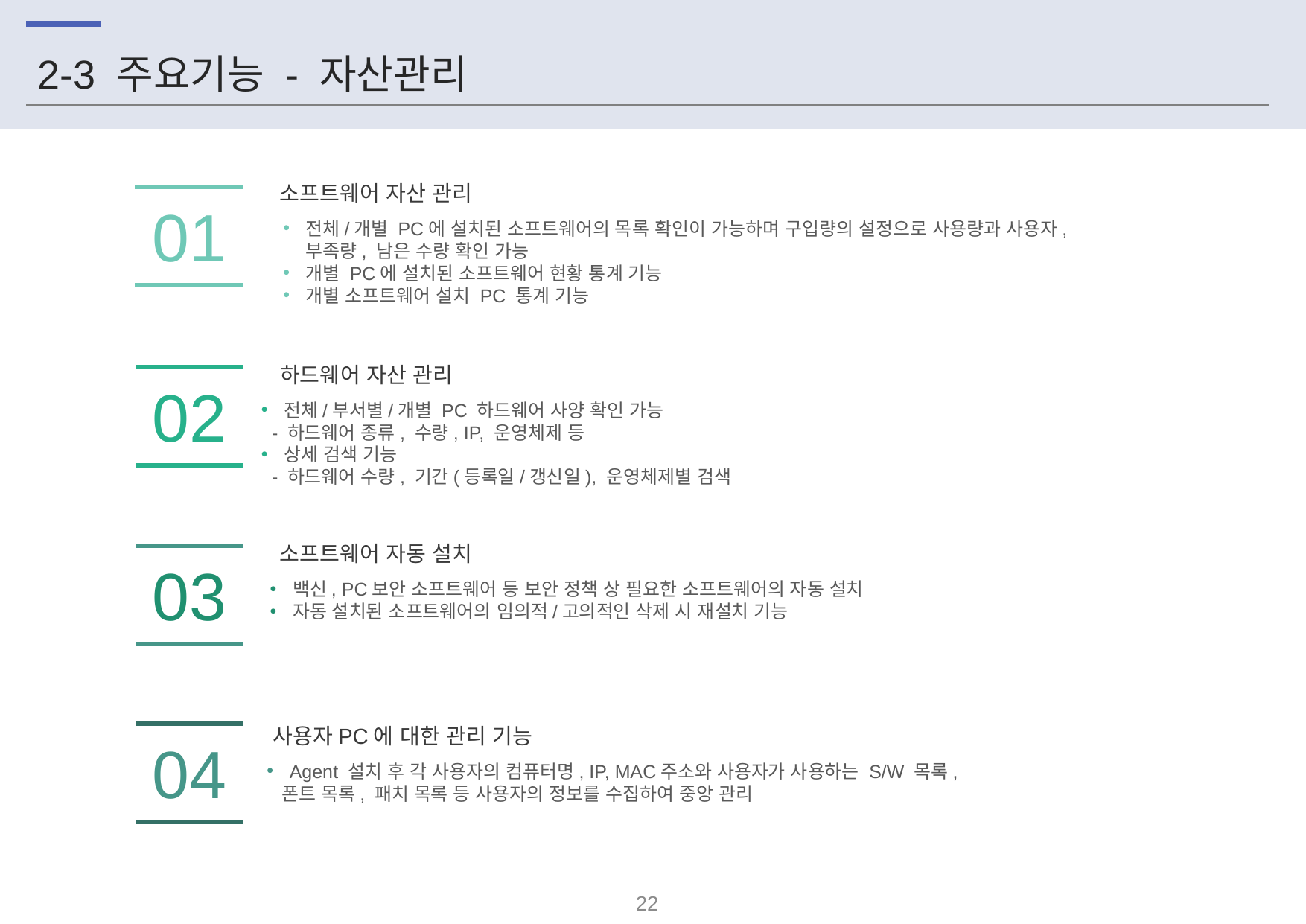

# 2-3 주요기능 - 자산관리
소프트웨어 자산 관리
|  |
| --- |
01
전체/개별 PC에 설치된 소프트웨어의 목록 확인이 가능하며 구입량의 설정으로 사용량과 사용자, 부족량, 남은 수량 확인 가능
개별 PC에 설치된 소프트웨어 현황 통계 기능
개별 소프트웨어 설치 PC 통계 기능
하드웨어 자산 관리
|  |
| --- |
02
전체/부서별/개별 PC 하드웨어 사양 확인 가능
  - 하드웨어 종류, 수량, IP, 운영체제 등
상세 검색 기능
  - 하드웨어 수량, 기간(등록일/갱신일), 운영체제별 검색
소프트웨어 자동 설치
|  |
| --- |
03
백신, PC보안 소프트웨어 등 보안 정책 상 필요한 소프트웨어의 자동 설치
자동 설치된 소프트웨어의 임의적/고의적인 삭제 시 재설치 기능
사용자PC에 대한 관리 기능
|  |
| --- |
04
Agent 설치 후 각 사용자의 컴퓨터명, IP, MAC주소와 사용자가 사용하는 S/W 목록,
  폰트 목록, 패치 목록 등 사용자의 정보를 수집하여 중앙 관리
22